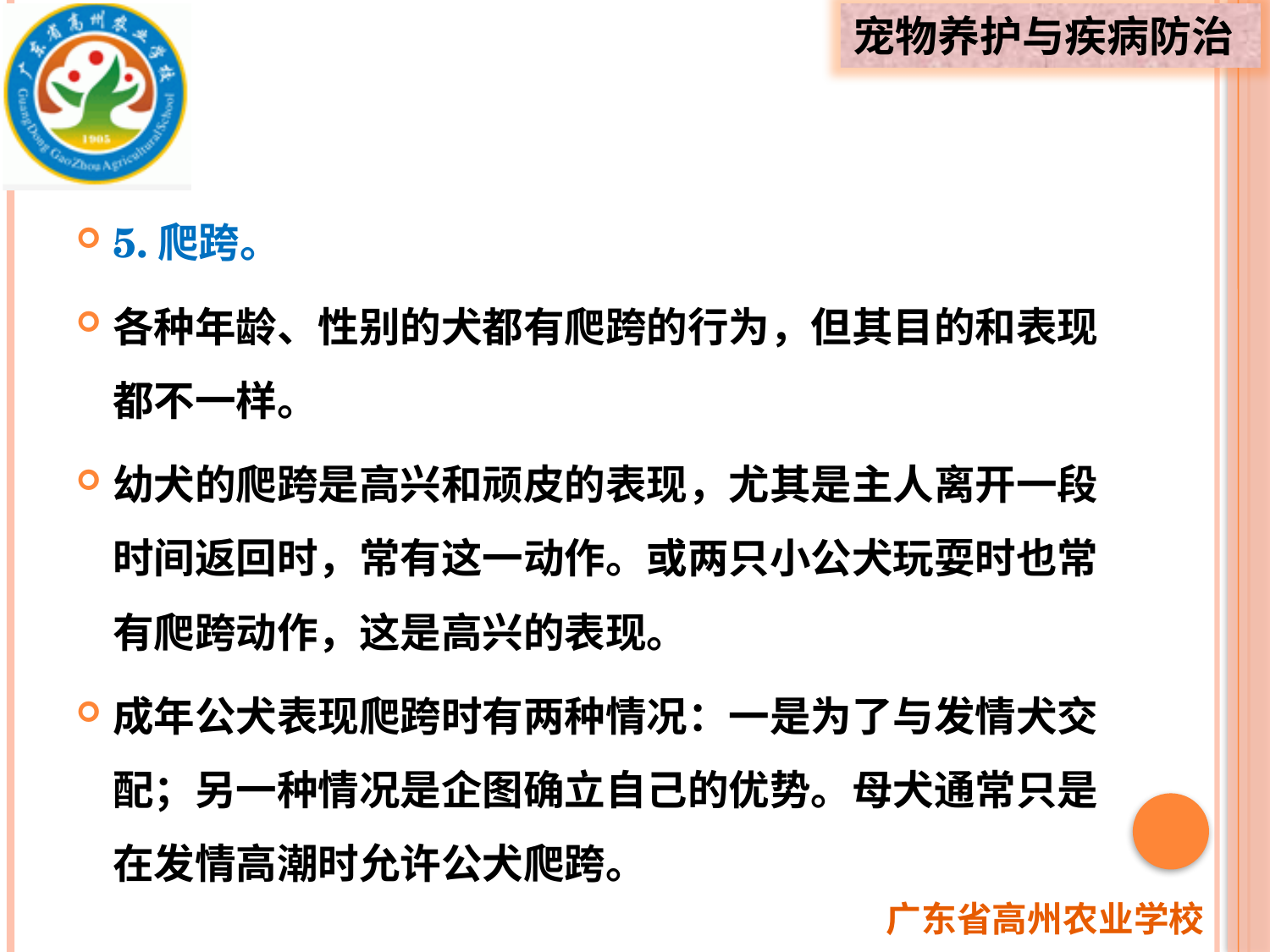

5.爬跨。
各种年龄、性别的犬都有爬跨的行为，但其目的和表现都不一样。
幼犬的爬跨是高兴和顽皮的表现，尤其是主人离开一段时间返回时，常有这一动作。或两只小公犬玩耍时也常有爬跨动作，这是高兴的表现。
成年公犬表现爬跨时有两种情况：一是为了与发情犬交配；另一种情况是企图确立自己的优势。母犬通常只是在发情高潮时允许公犬爬跨。